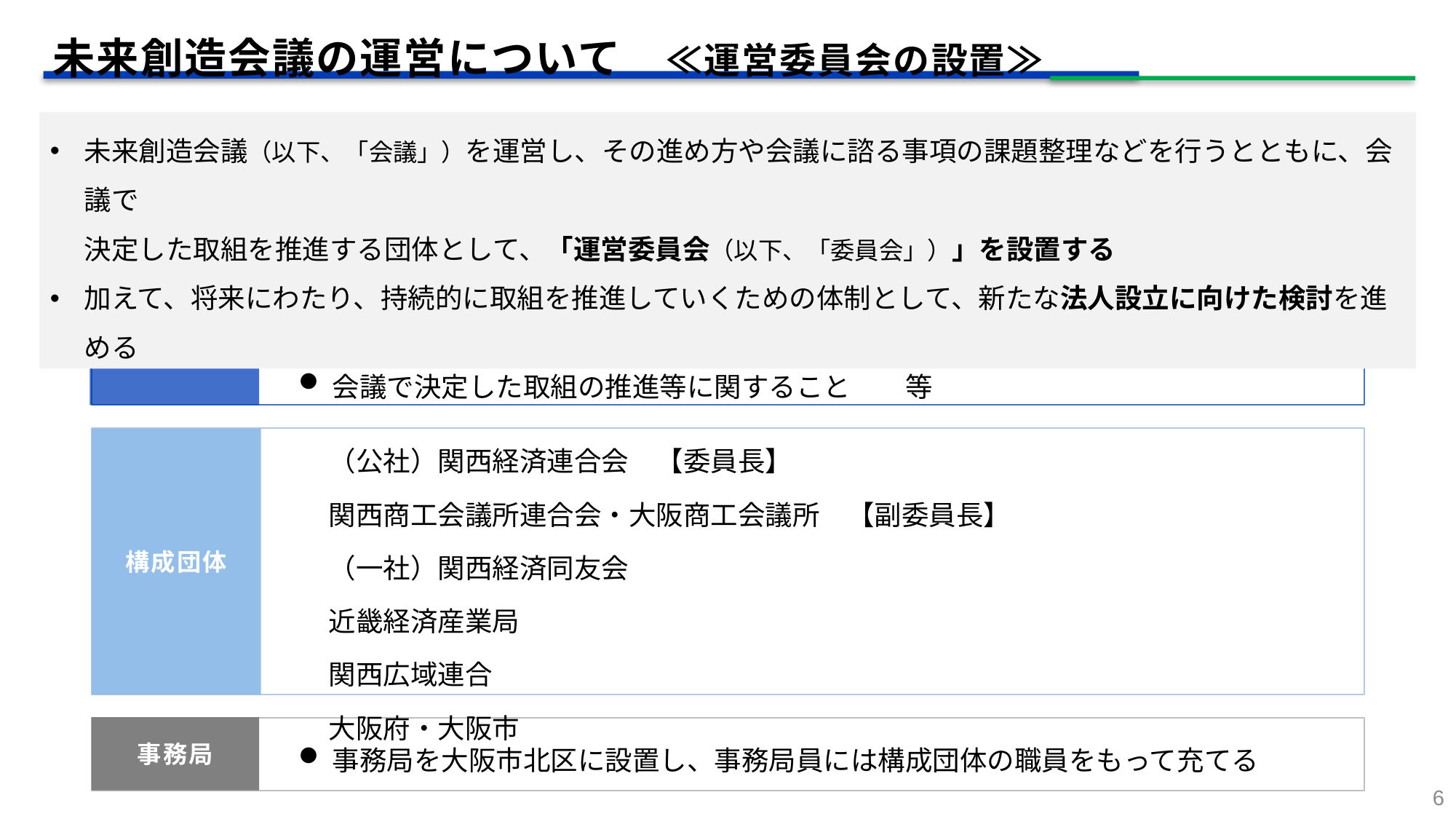

未来創造会議の運営について　≪運営委員会の設置≫
未来創造会議（以下、「会議」）を運営し、その進め方や会議に諮る事項の課題整理などを行うとともに、会議で
決定した取組を推進する団体として、「運営委員会（以下、「委員会」）」を設置する
加えて、将来にわたり、持続的に取組を推進していくための体制として、新たな法人設立に向けた検討を進める
| 会議の運営や、会議に諮る事項等の整理に関すること 会議で決定した取組の推進等に関すること　　等 |
| --- |

所掌事務
| （公社）関西経済連合会　【委員長】 関西商工会議所連合会・大阪商工会議所　【副委員長】 （一社）関西経済同友会 近畿経済産業局 関西広域連合 大阪府・大阪市 |
| --- |

構成団体
| 事務局を大阪市北区に設置し、事務局員には構成団体の職員をもって充てる |
| --- |
事務局